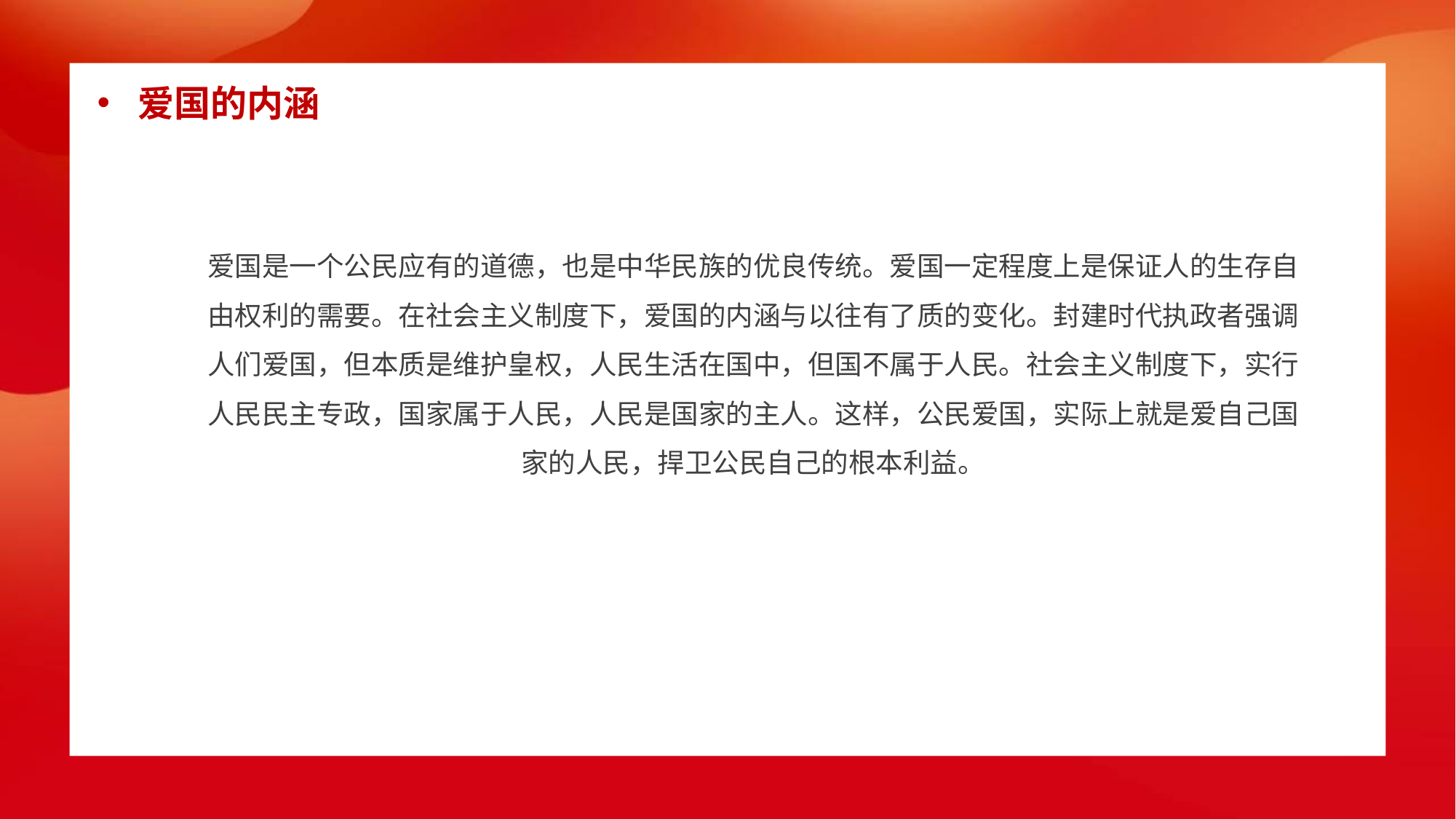

爱国的内涵
爱国是一个公民应有的道德，也是中华民族的优良传统。爱国一定程度上是保证人的生存自由权利的需要。在社会主义制度下，爱国的内涵与以往有了质的变化。封建时代执政者强调人们爱国，但本质是维护皇权，人民生活在国中，但国不属于人民。社会主义制度下，实行人民民主专政，国家属于人民，人民是国家的主人。这样，公民爱国，实际上就是爱自己国家的人民，捍卫公民自己的根本利益。